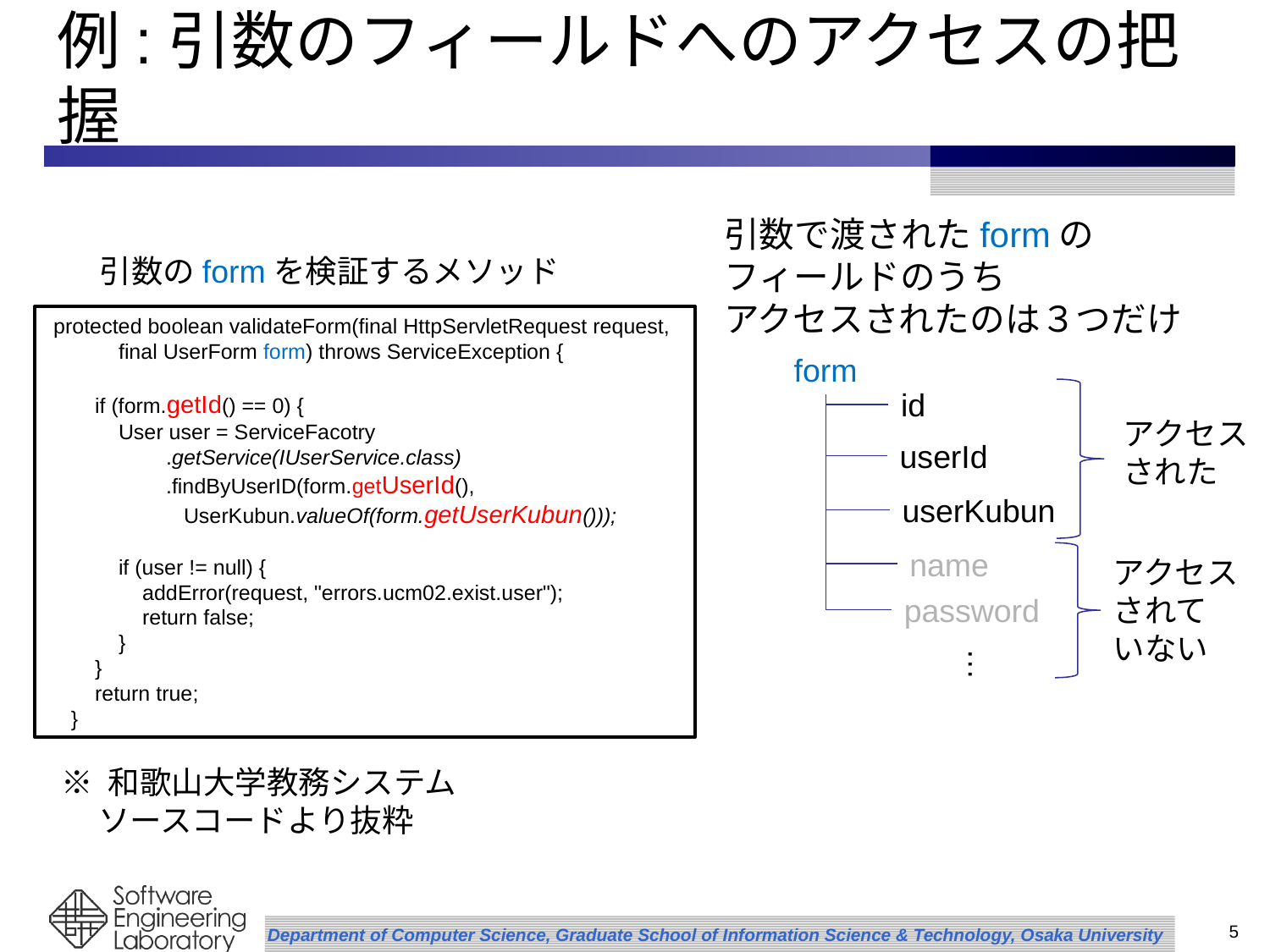

# 例:引数のフィールドへのアクセスの把握
引数で渡されたformの
フィールドのうち
アクセスされたのは３つだけ
引数のformを検証するメソッド
 protected boolean validateForm(final HttpServletRequest request,
            final UserForm form) throws ServiceException {

        if (form.getId() == 0) {
            User user = ServiceFacotry
                    .getService(IUserService.class)
                    .findByUserID(form.getUserId(),
                       UserKubun.valueOf(form.getUserKubun()));

            if (user != null) {
                addError(request, "errors.ucm02.exist.user");
                return false;
            }
        }
        return true;
    }
form
id

アクセス
された
userId
userKubun
name

アクセス
されて
いない
password
…
※ 和歌山大学教務システム
    ソースコードより抜粋
5